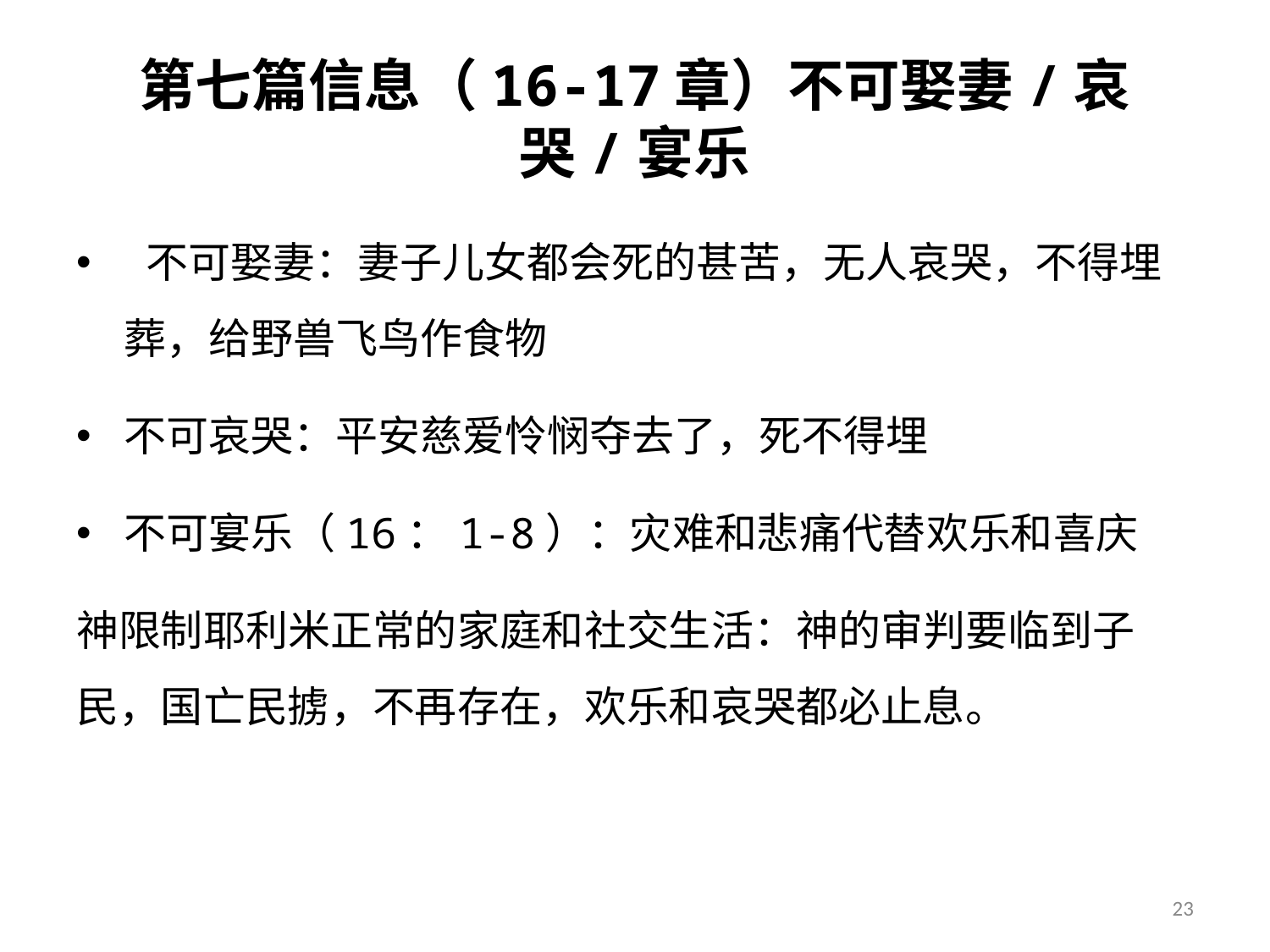

# 第七篇信息（16-17章）不可娶妻/哀哭/宴乐
 不可娶妻：妻子儿女都会死的甚苦，无人哀哭，不得埋葬，给野兽飞鸟作食物
不可哀哭：平安慈爱怜悯夺去了，死不得埋
不可宴乐（16：1-8）：灾难和悲痛代替欢乐和喜庆
神限制耶利米正常的家庭和社交生活：神的审判要临到子民，国亡民掳，不再存在，欢乐和哀哭都必止息。

23